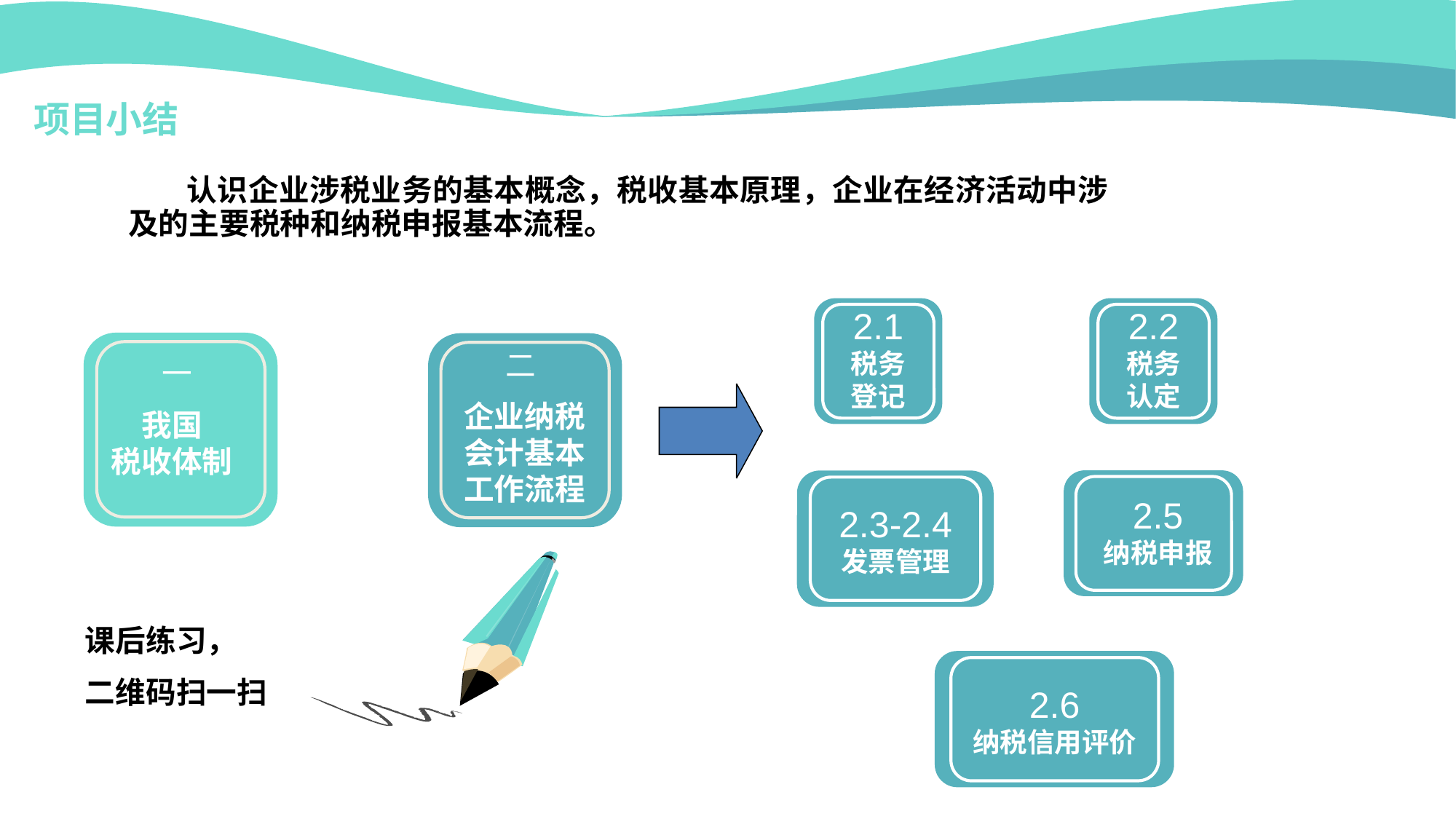

项目小结
       认识企业涉税业务的基本概念，税收基本原理，企业在经济活动中涉及的主要税种和纳税申报基本流程。
2.1
税务
登记
2.2
税务
认定

二
一

企业纳税会计基本工作流程
我国
税收体制

2.3-2.4
发票管理

2.5
纳税申报

课后练习，
二维码扫一扫

2.6
纳税信用评价